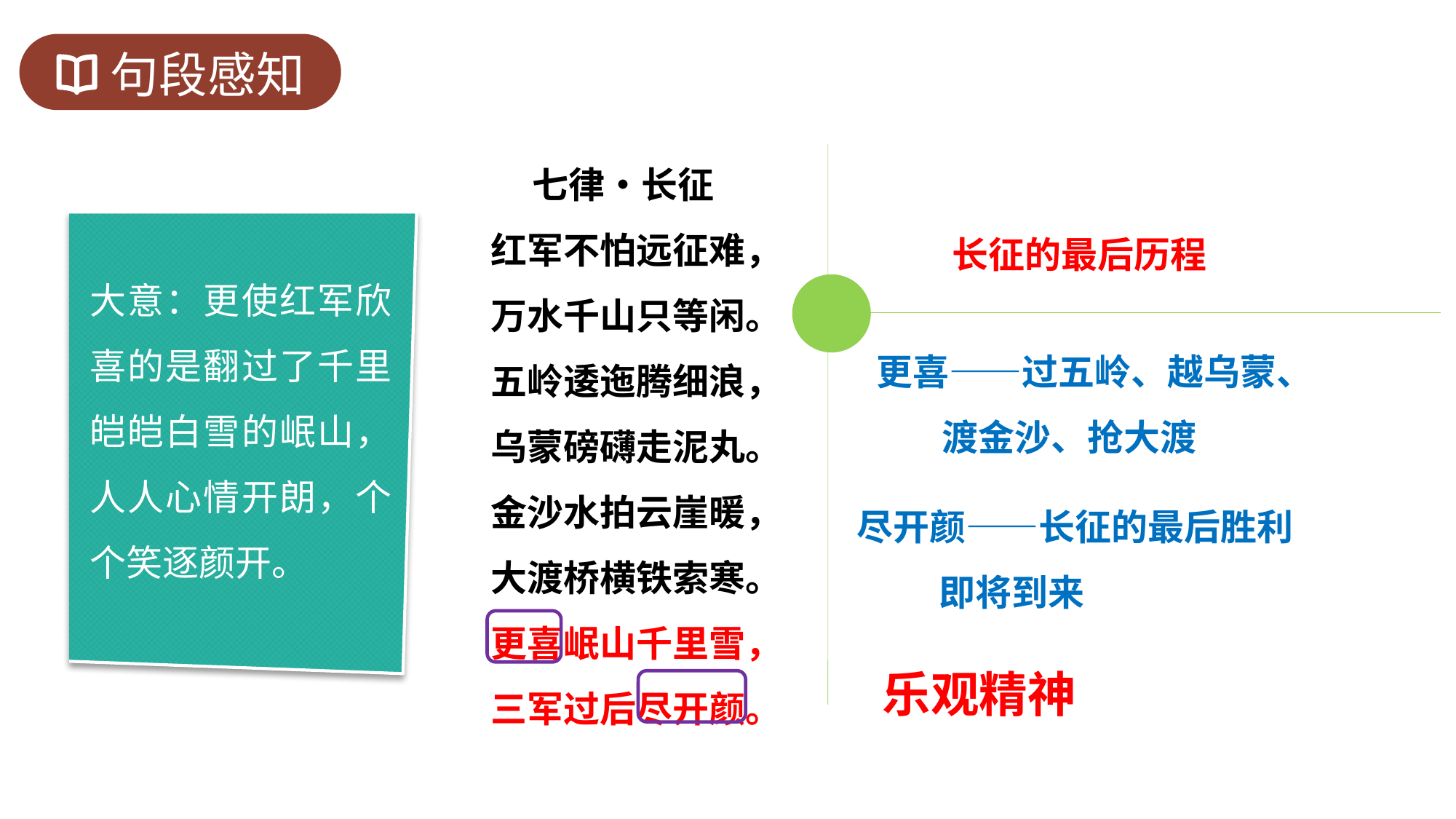

句段感知
    七律•长征
红军不怕远征难，
万水千山只等闲。
五岭逶迤腾细浪，
乌蒙磅礴走泥丸。
金沙水拍云崖暖，
大渡桥横铁索寒。
更喜岷山千里雪，
三军过后尽开颜。

    长征的最后历程

大意：更使红军欣喜的是翻过了千里皑皑白雪的岷山，人人心情开朗，个个笑逐颜开。
    更喜——过五岭、越乌蒙、
            渡金沙、抢大渡
    尽开颜——长征的最后胜利
              即将到来

    乐观精神